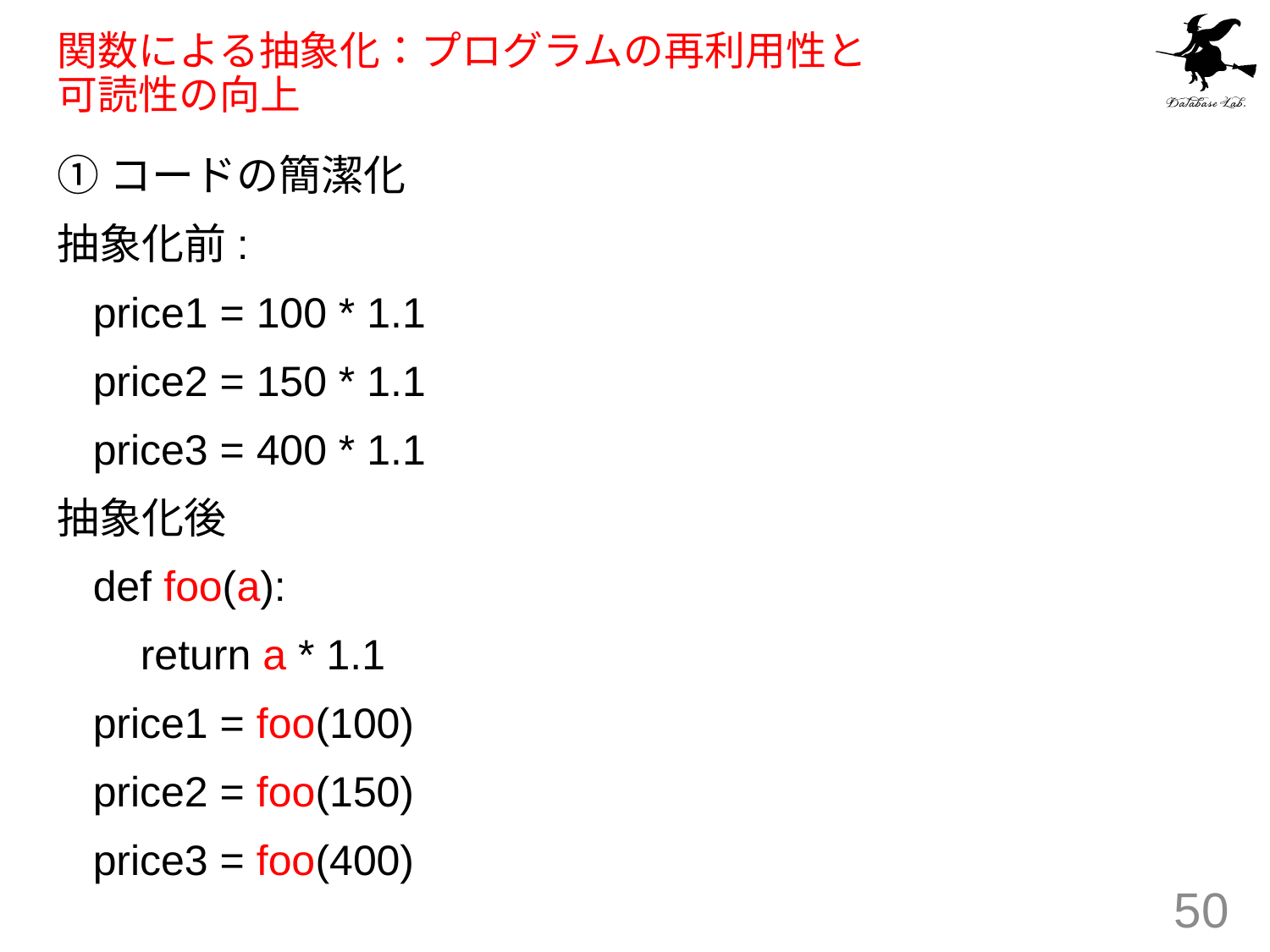

# 関数による抽象化：プログラムの再利用性と 可読性の向上
①コードの簡潔化
抽象化前:
   price1 = 100 * 1.1
   price2 = 150 * 1.1
   price3 = 400 * 1.1
抽象化後
   def foo(a):
       return a * 1.1
   price1 = foo(100)
   price2 = foo(150)
   price3 = foo(400)
50